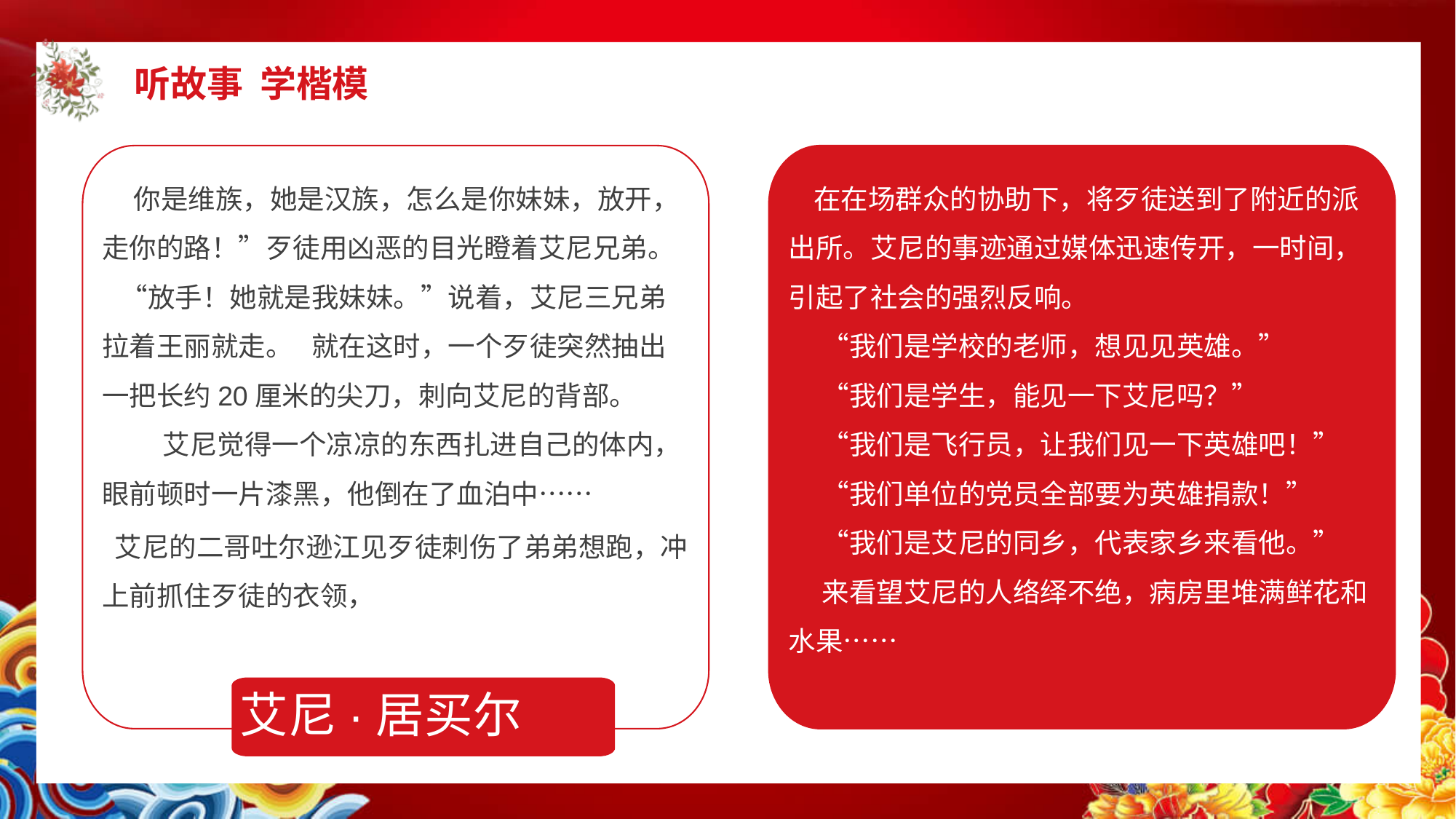

听故事  学楷模
    你是维族，她是汉族，怎么是你妹妹，放开，走你的路！”歹徒用凶恶的目光瞪着艾尼兄弟。 
   “放手！她就是我妹妹。”说着，艾尼三兄弟拉着王丽就走。   就在这时，一个歹徒突然抽出一把长约20厘米的尖刀，刺向艾尼的背部。 
　　 艾尼觉得一个凉凉的东西扎进自己的体内，眼前顿时一片漆黑，他倒在了血泊中……
 艾尼的二哥吐尔逊江见歹徒刺伤了弟弟想跑，冲上前抓住歹徒的衣领，
   在在场群众的协助下，将歹徒送到了附近的派出所。艾尼的事迹通过媒体迅速传开，一时间，引起了社会的强烈反响。 
　 “我们是学校的老师，想见见英雄。” 
　 “我们是学生，能见一下艾尼吗？” 
　 “我们是飞行员，让我们见一下英雄吧！” 
　 “我们单位的党员全部要为英雄捐款！” 
　 “我们是艾尼的同乡，代表家乡来看他。” 
　 来看望艾尼的人络绎不绝，病房里堆满鲜花和水果……
艾尼·居买尔